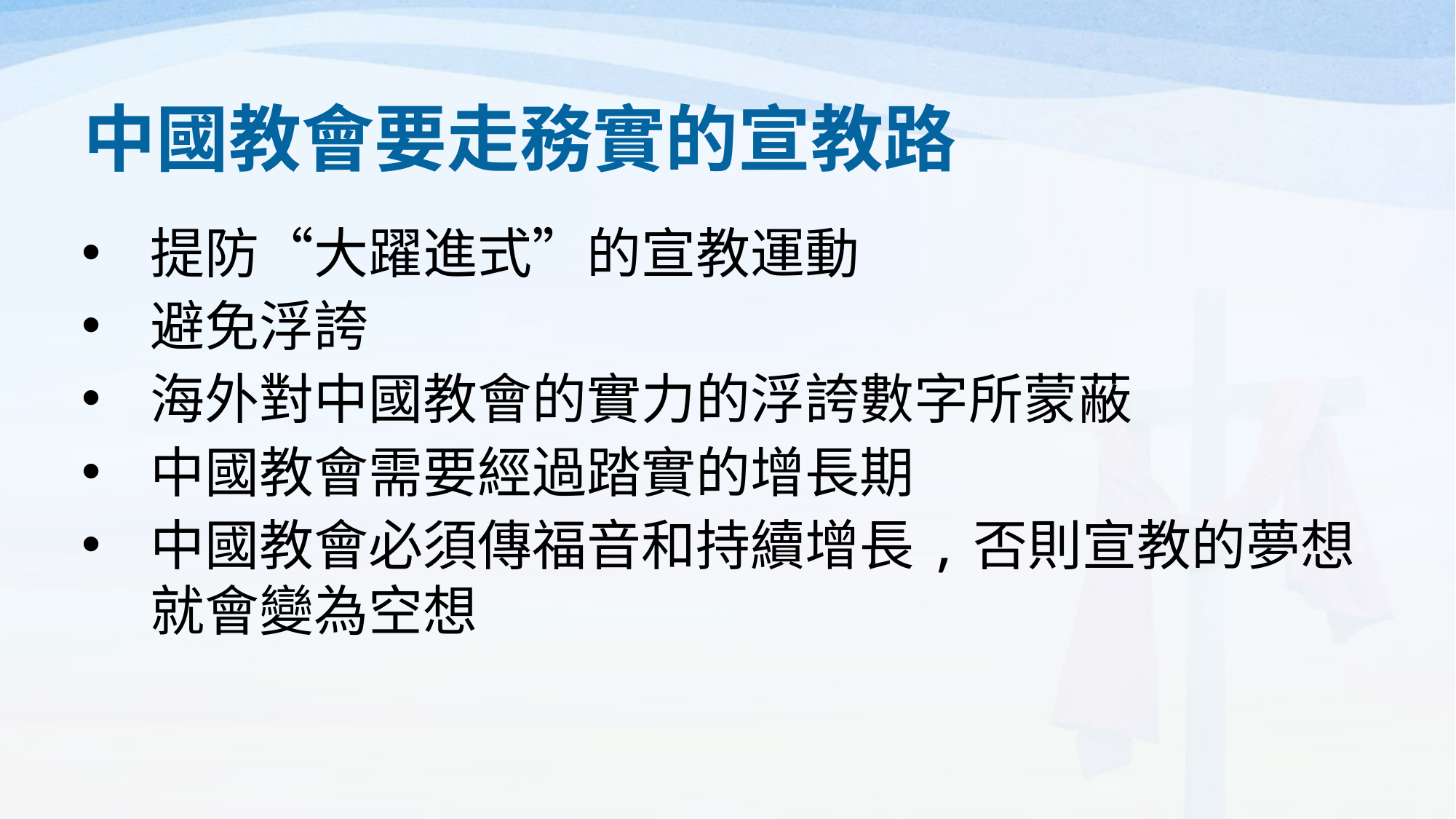

# 中國教會要走務實的宣教路
提防“大躍進式”的宣教運動
避免浮誇
海外對中國教會的實力的浮誇數字所蒙蔽
中國教會需要經過踏實的增長期
中國教會必須傳福音和持續增長,否則宣教的夢想就會變為空想